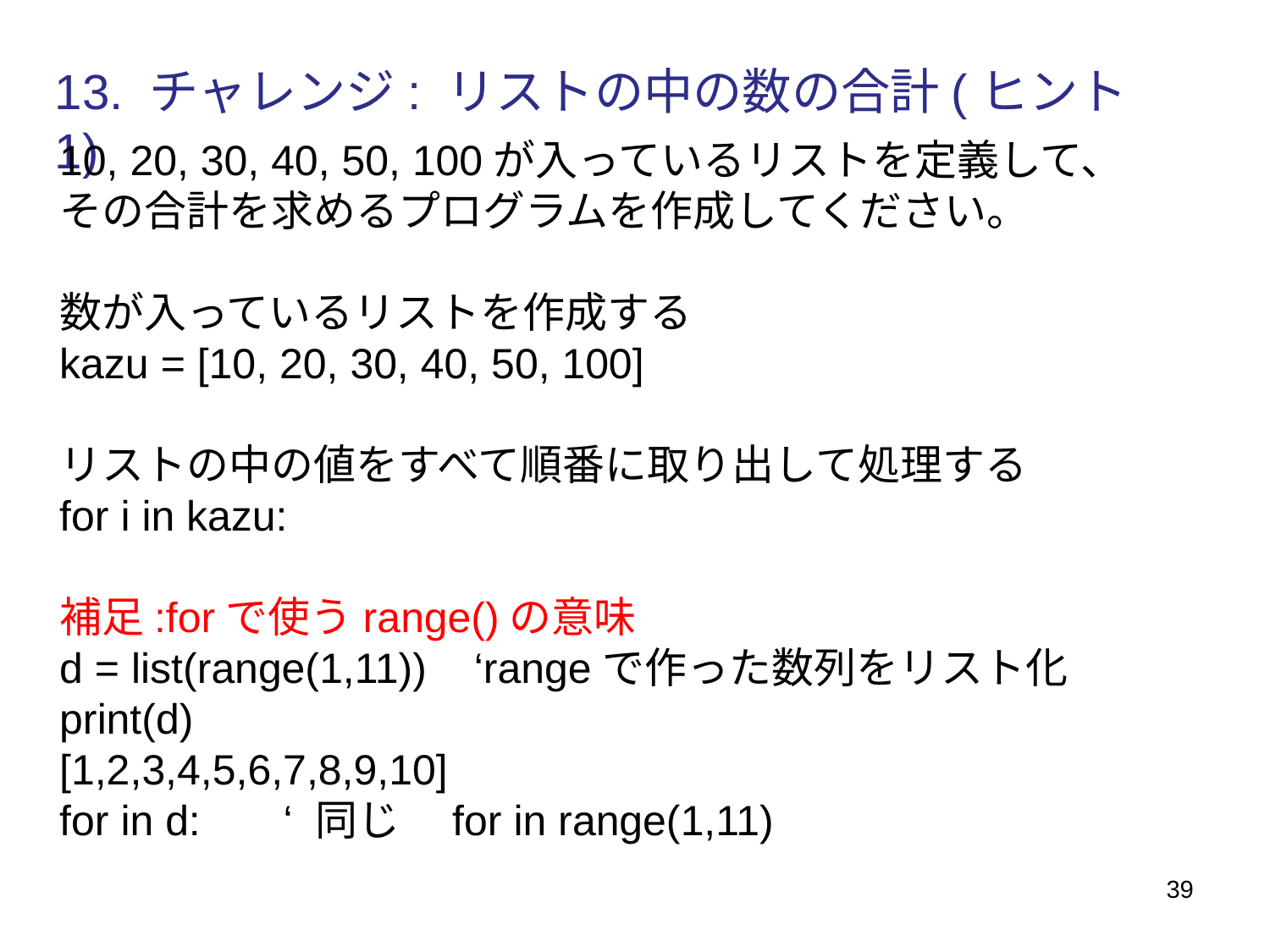

13. チャレンジ: リストの中の数の合計(ヒント1)
10, 20, 30, 40, 50, 100が入っているリストを定義して、
その合計を求めるプログラムを作成してください。

数が入っているリストを作成する
kazu = [10, 20, 30, 40, 50, 100]

リストの中の値をすべて順番に取り出して処理する
for i in kazu:

補足:forで使うrange()の意味
d = list(range(1,11))    ‘rangeで作った数列をリスト化
print(d)
[1,2,3,4,5,6,7,8,9,10]
for in d:       ‘ 同じ　for in range(1,11)

39